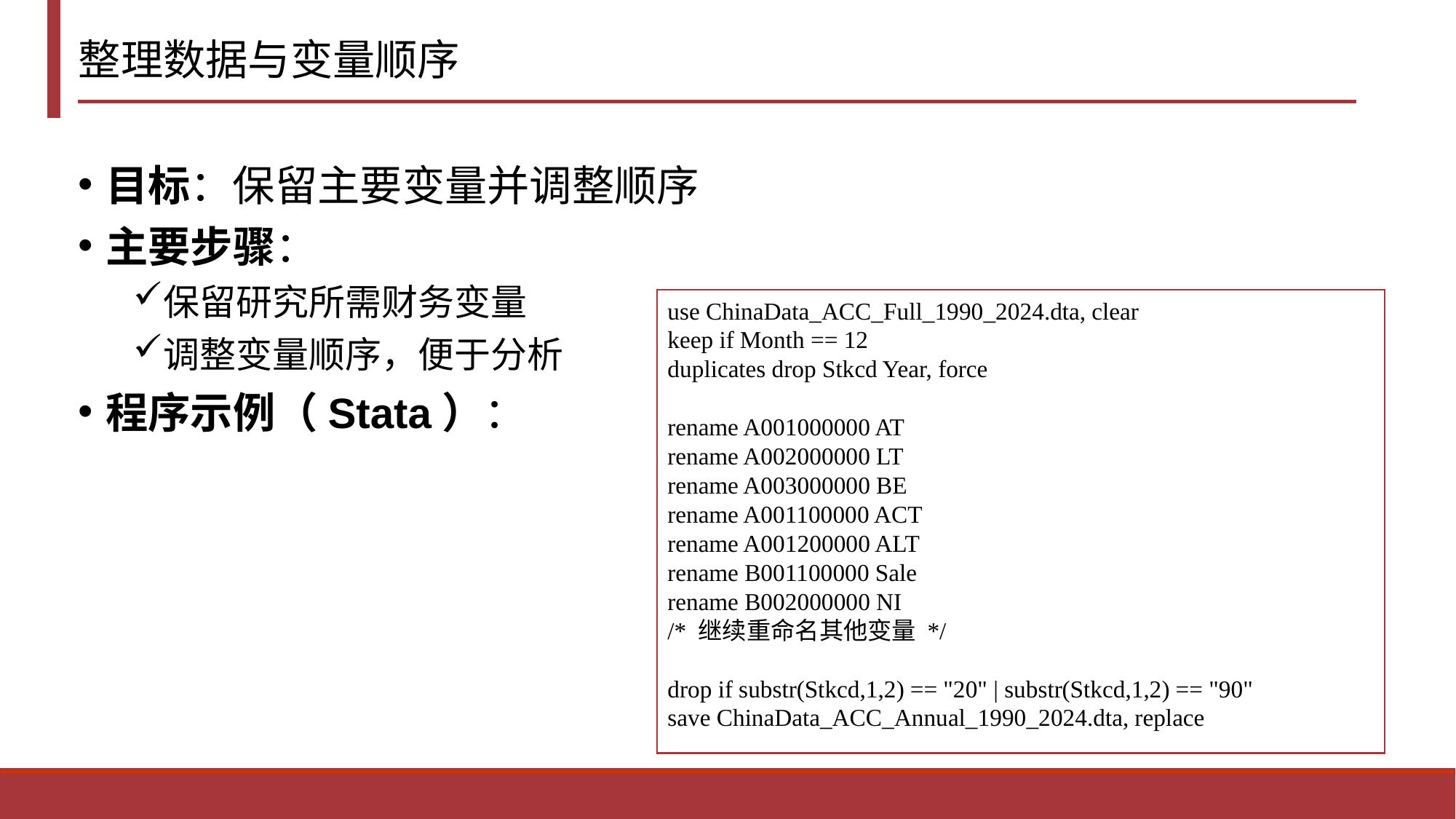

# 整理数据与变量顺序
目标：保留主要变量并调整顺序
主要步骤：
保留研究所需财务变量
调整变量顺序，便于分析
程序示例（Stata）：
use ChinaData_ACC_Full_1990_2024.dta, clear
keep if Month == 12
duplicates drop Stkcd Year, force

rename A001000000 AT
rename A002000000 LT
rename A003000000 BE
rename A001100000 ACT
rename A001200000 ALT
rename B001100000 Sale
rename B002000000 NI
/* 继续重命名其他变量 */

drop if substr(Stkcd,1,2) == "20" | substr(Stkcd,1,2) == "90"
save ChinaData_ACC_Annual_1990_2024.dta, replace